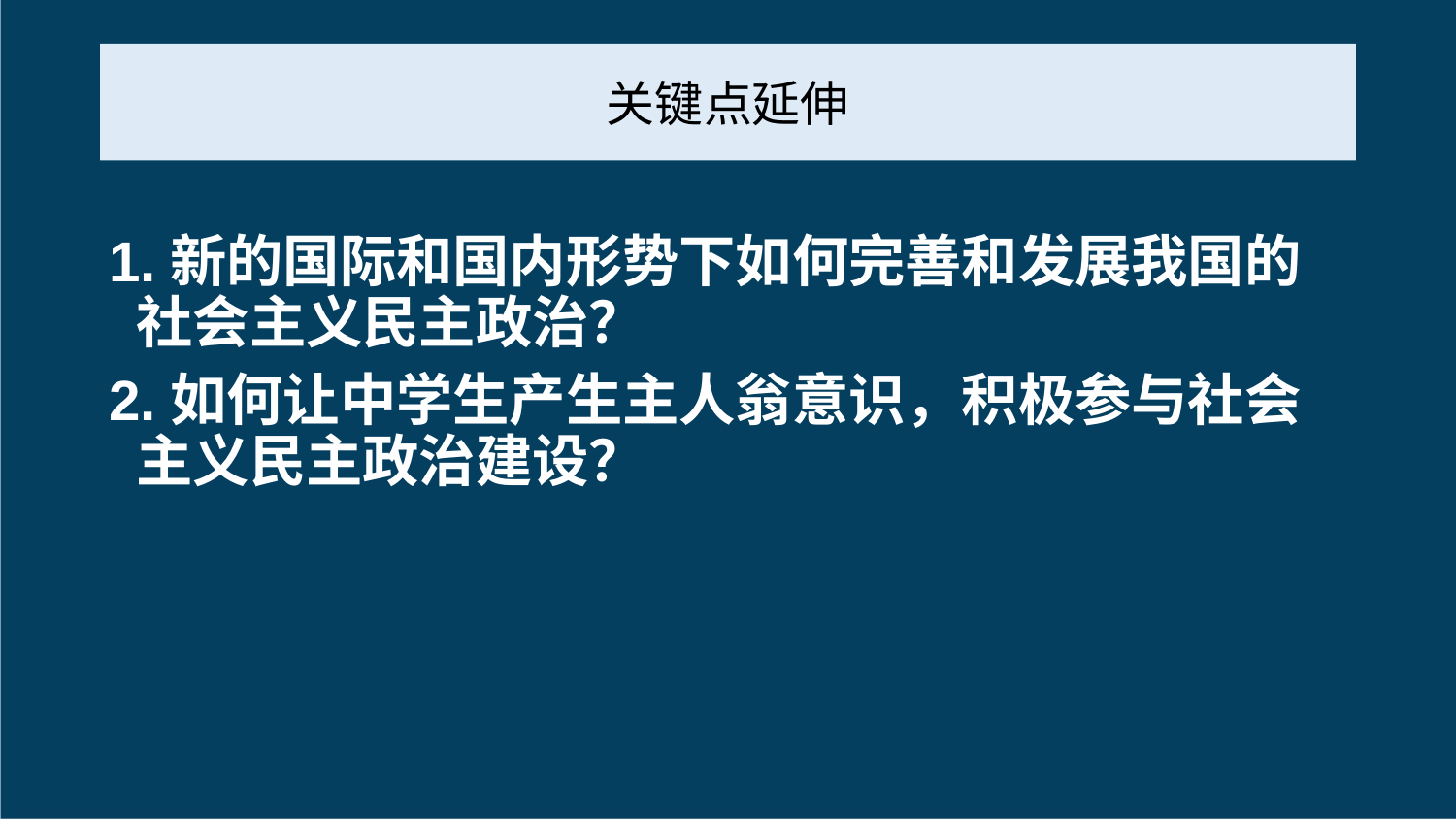

# 关键点延伸
1.新的国际和国内形势下如何完善和发展我国的社会主义民主政治？
2.如何让中学生产生主人翁意识，积极参与社会主义民主政治建设？